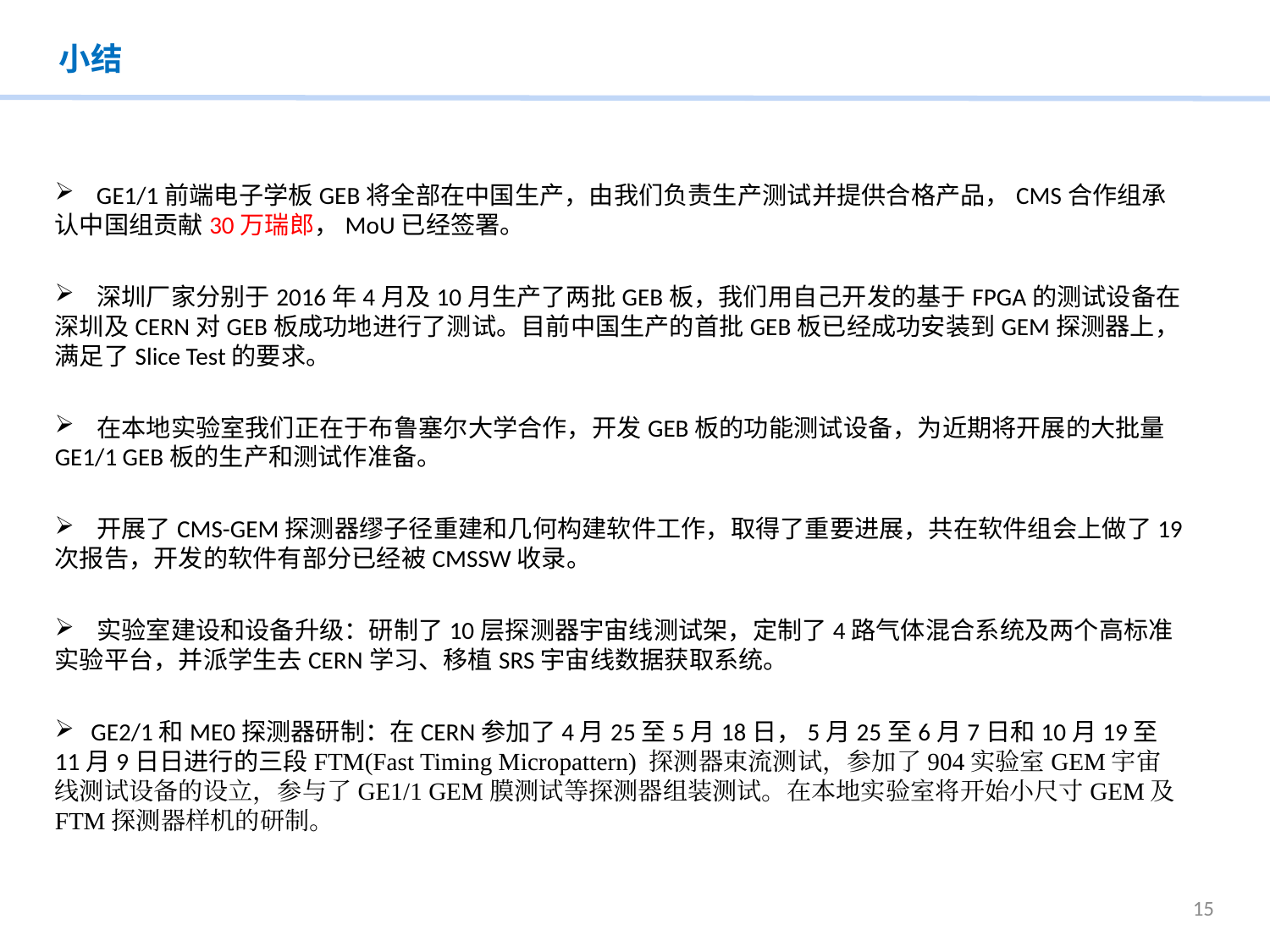

小结
    GE1/1前端电子学板GEB将全部在中国生产，由我们负责生产测试并提供合格产品，CMS合作组承认中国组贡献30万瑞郎，MoU已经签署。
   深圳厂家分别于2016年4月及10月生产了两批GEB板，我们用自己开发的基于FPGA的测试设备在深圳及CERN对GEB板成功地进行了测试。目前中国生产的首批GEB板已经成功安装到GEM探测器上，满足了Slice Test的要求。
   在本地实验室我们正在于布鲁塞尔大学合作，开发GEB板的功能测试设备，为近期将开展的大批量GE1/1 GEB板的生产和测试作准备。
   开展了CMS-GEM探测器缪子径重建和几何构建软件工作，取得了重要进展，共在软件组会上做了19次报告，开发的软件有部分已经被CMSSW收录。
   实验室建设和设备升级：研制了10层探测器宇宙线测试架，定制了4路气体混合系统及两个高标准实验平台，并派学生去CERN学习、移植SRS宇宙线数据获取系统。
   GE2/1和ME0探测器研制：在CERN参加了4月25至5月18日，5月25至6月7日和10月19至11月9日日进行的三段FTM(Fast Timing Micropattern) 探测器束流测试，参加了904实验室GEM宇宙线测试设备的设立，参与了GE1/1 GEM膜测试等探测器组装测试。在本地实验室将开始小尺寸GEM及FTM探测器样机的研制。
15